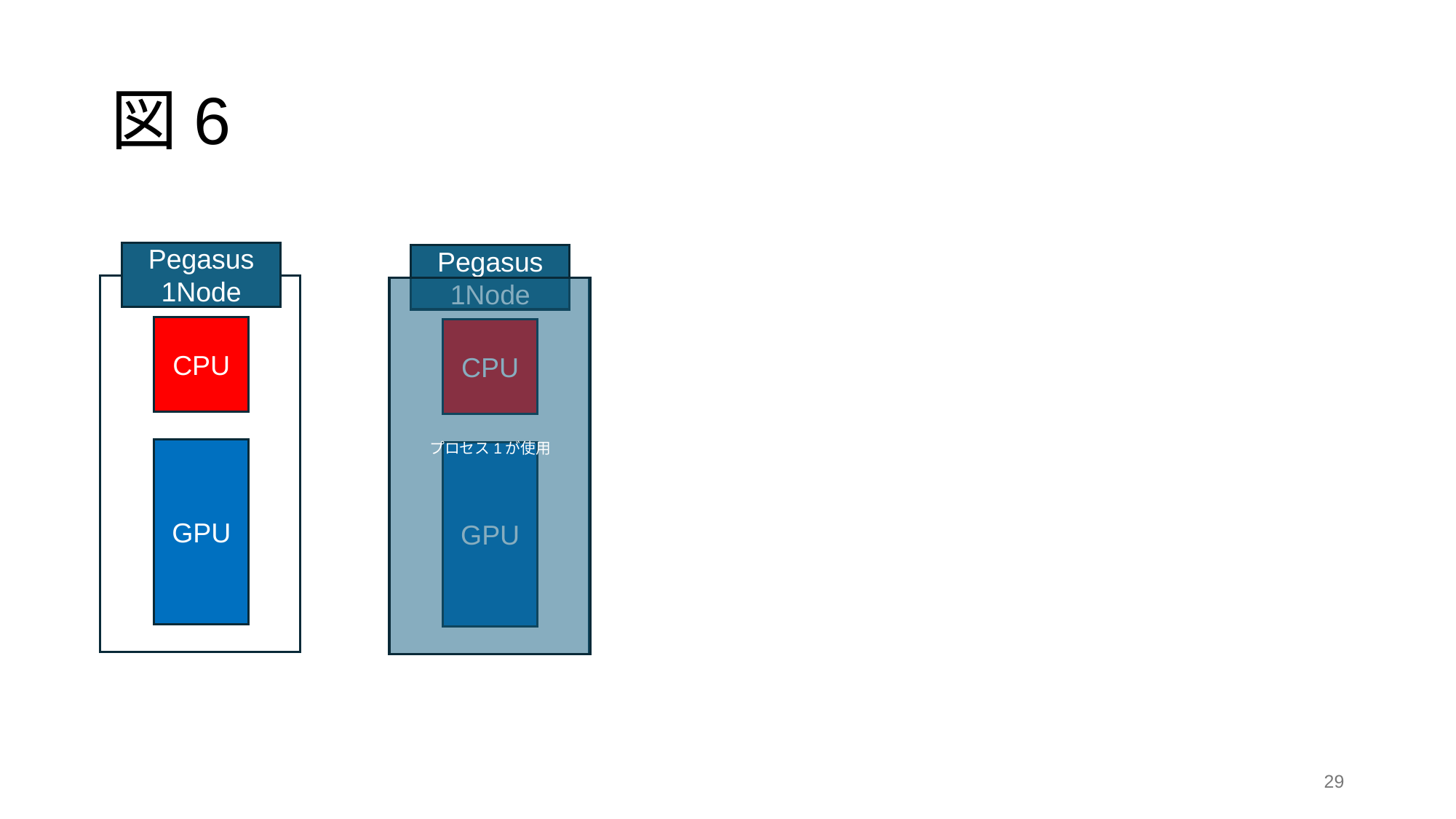

# 図6
Pegasus 1Node

CPU
GPU
Pegasus 1Node

CPU
GPU
プロセス1が使用

29